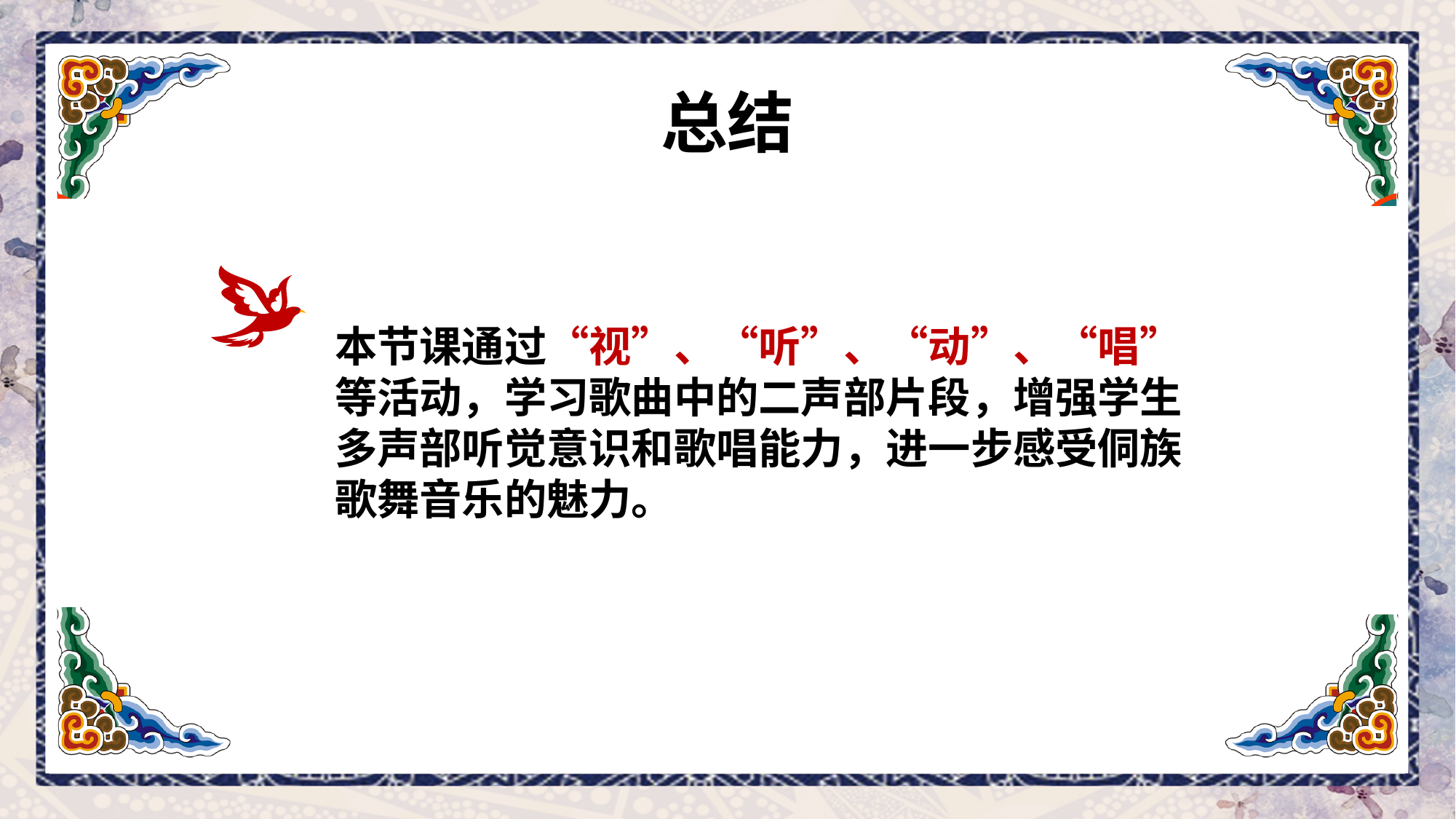

总结

本节课通过“视”、“听”、“动”、“唱”等活动，学习歌曲中的二声部片段，增强学生多声部听觉意识和歌唱能力，进一步感受侗族歌舞音乐的魅力。